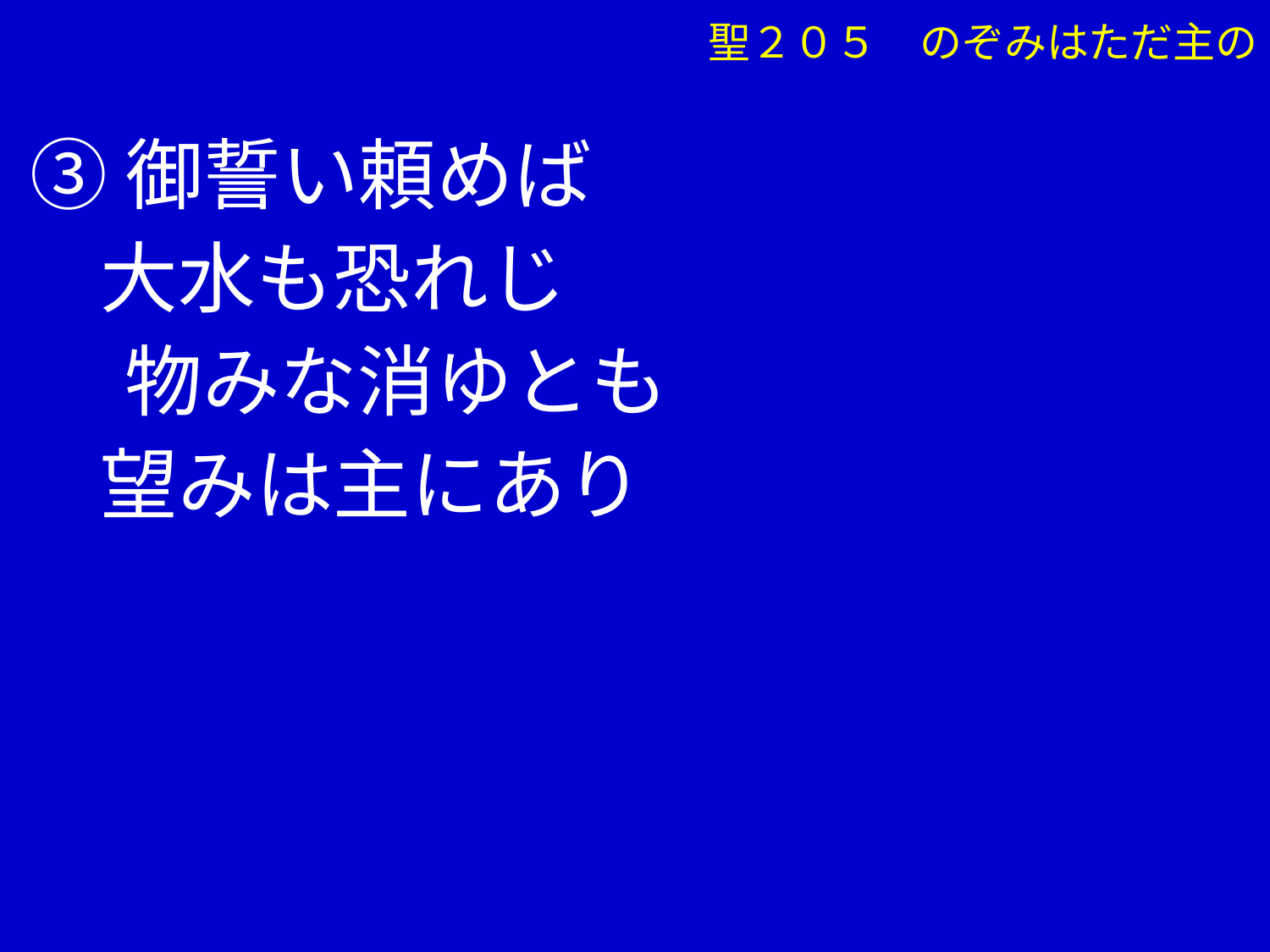

聖２０５　のぞみはただ主の
 ③御誓い頼めば
    大水も恐れじ
　  物みな消ゆとも
    望みは主にあり